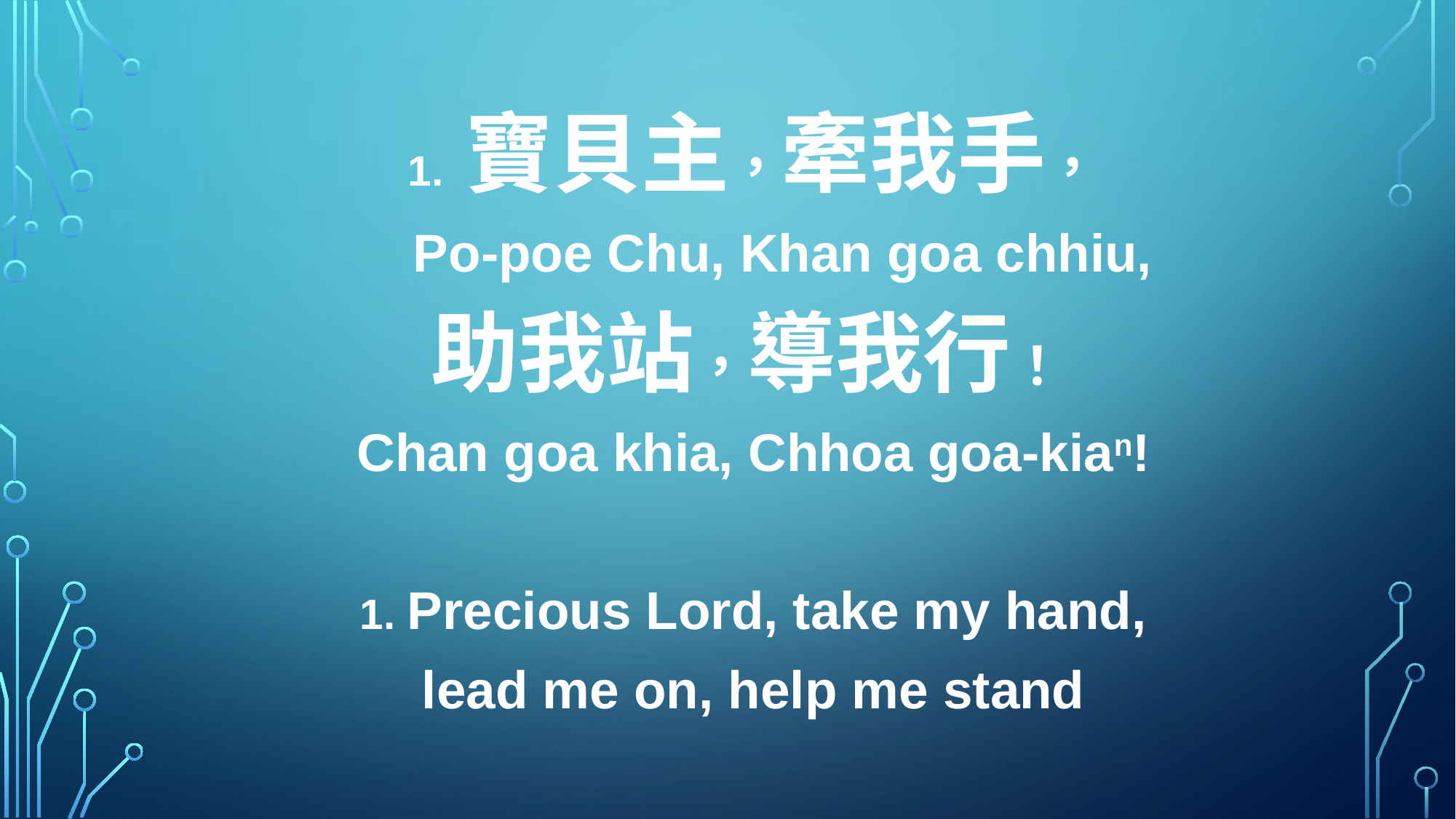

1. 寶貝主，牽我手，
    Po-poe Chu, Khan goa chhiu,
助我站，導我行！
Chan goa khia, Chhoa goa-kian!

1. Precious Lord, take my hand,
lead me on, help me stand